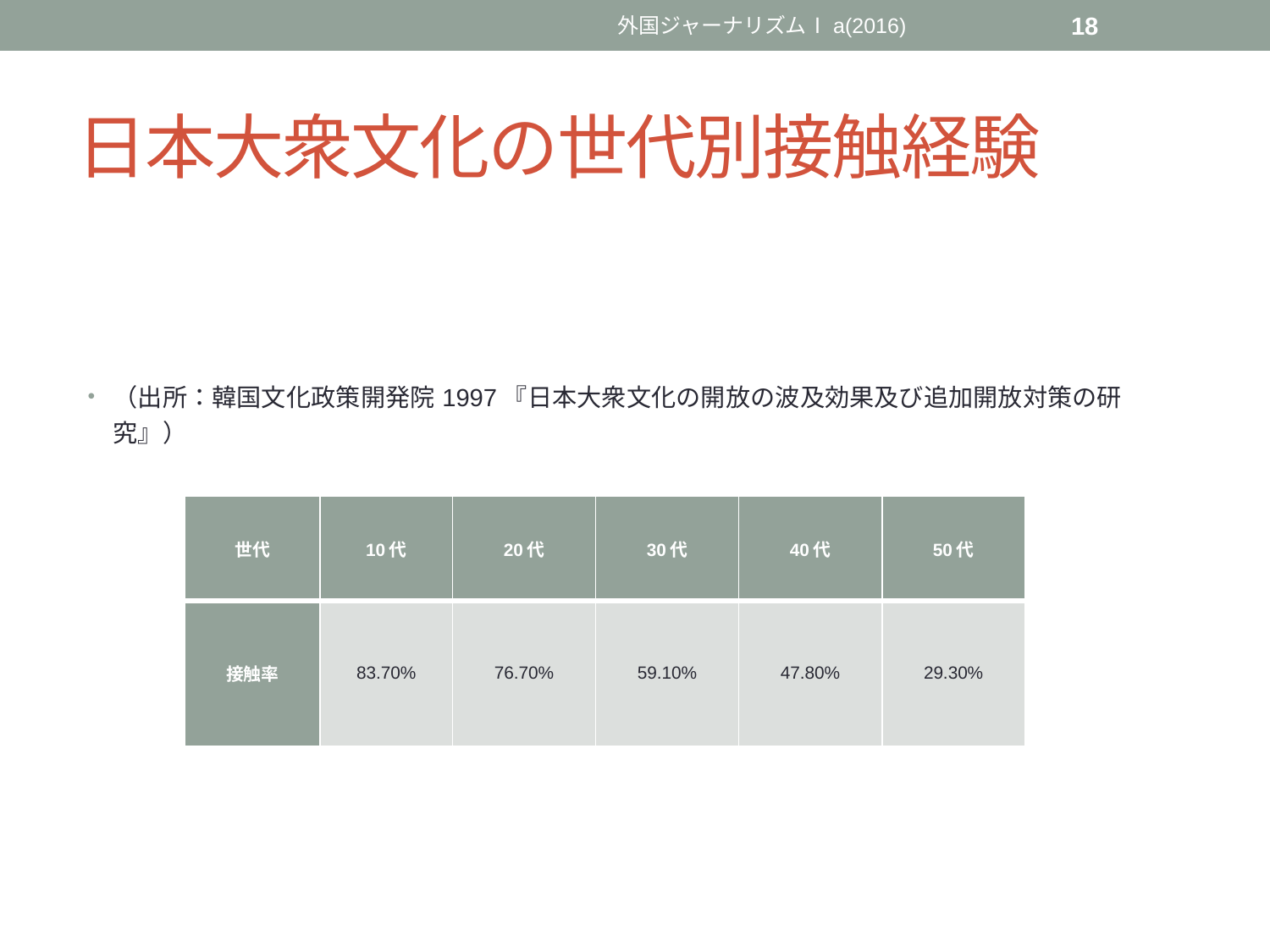

外国ジャーナリズムⅠa(2016)
18
# 日本大衆文化の世代別接触経験
（出所：韓国文化政策開発院1997『日本大衆文化の開放の波及効果及び追加開放対策の研究』）
| 世代 | 10代 | 20代 | 30代 | 40代 | 50代 |
| --- | --- | --- | --- | --- | --- |
| 接触率 | 83.70% | 76.70% | 59.10% | 47.80% | 29.30% |